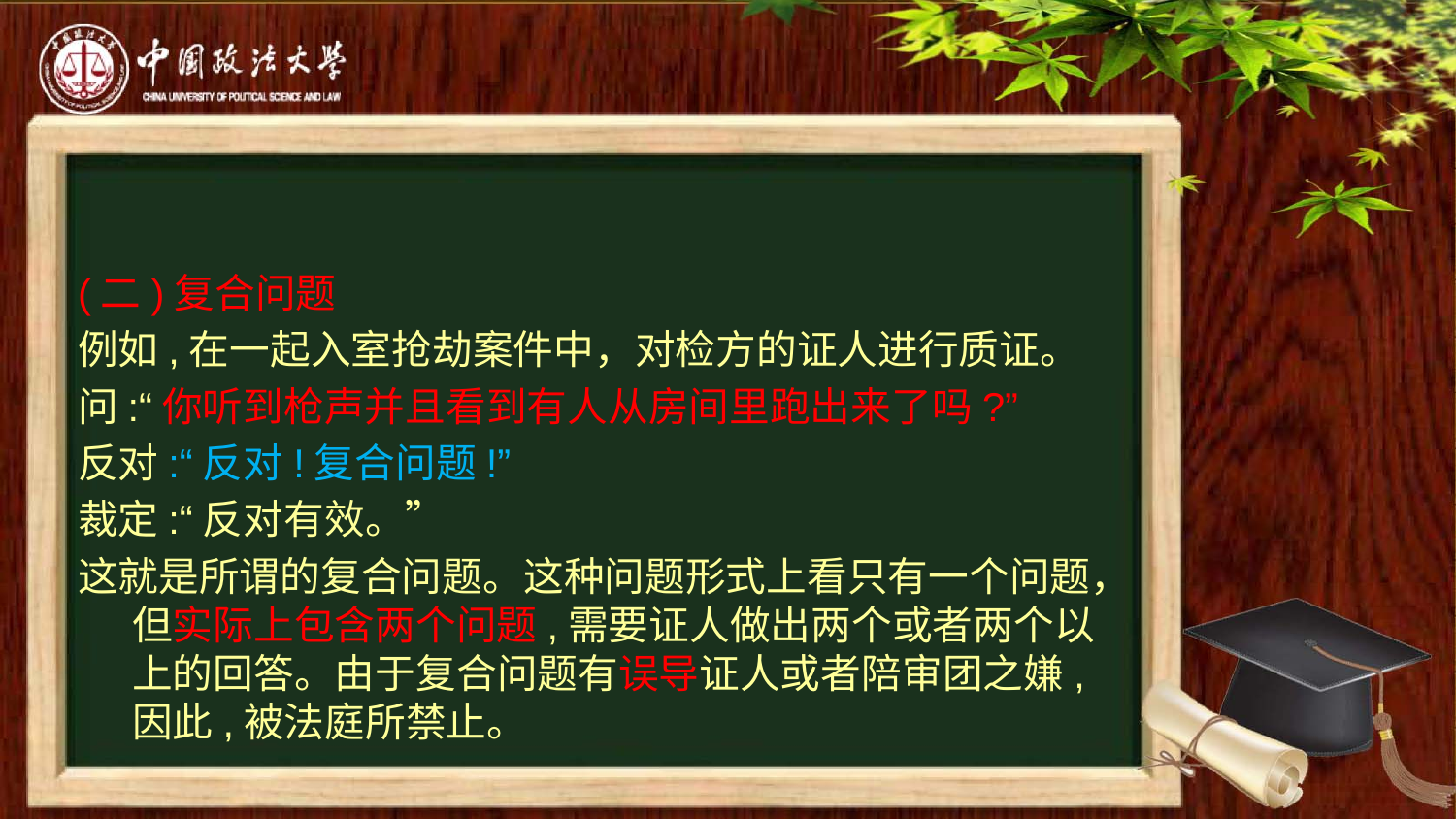

#
(二)复合问题
例如,在一起入室抢劫案件中，对检方的证人进行质证。
问:“你听到枪声并且看到有人从房间里跑出来了吗?”
反对:“反对!复合问题!”
裁定:“反对有效。”
这就是所谓的复合问题。这种问题形式上看只有一个问题，但实际上包含两个问题,需要证人做出两个或者两个以上的回答。由于复合问题有误导证人或者陪审团之嫌,因此,被法庭所禁止。